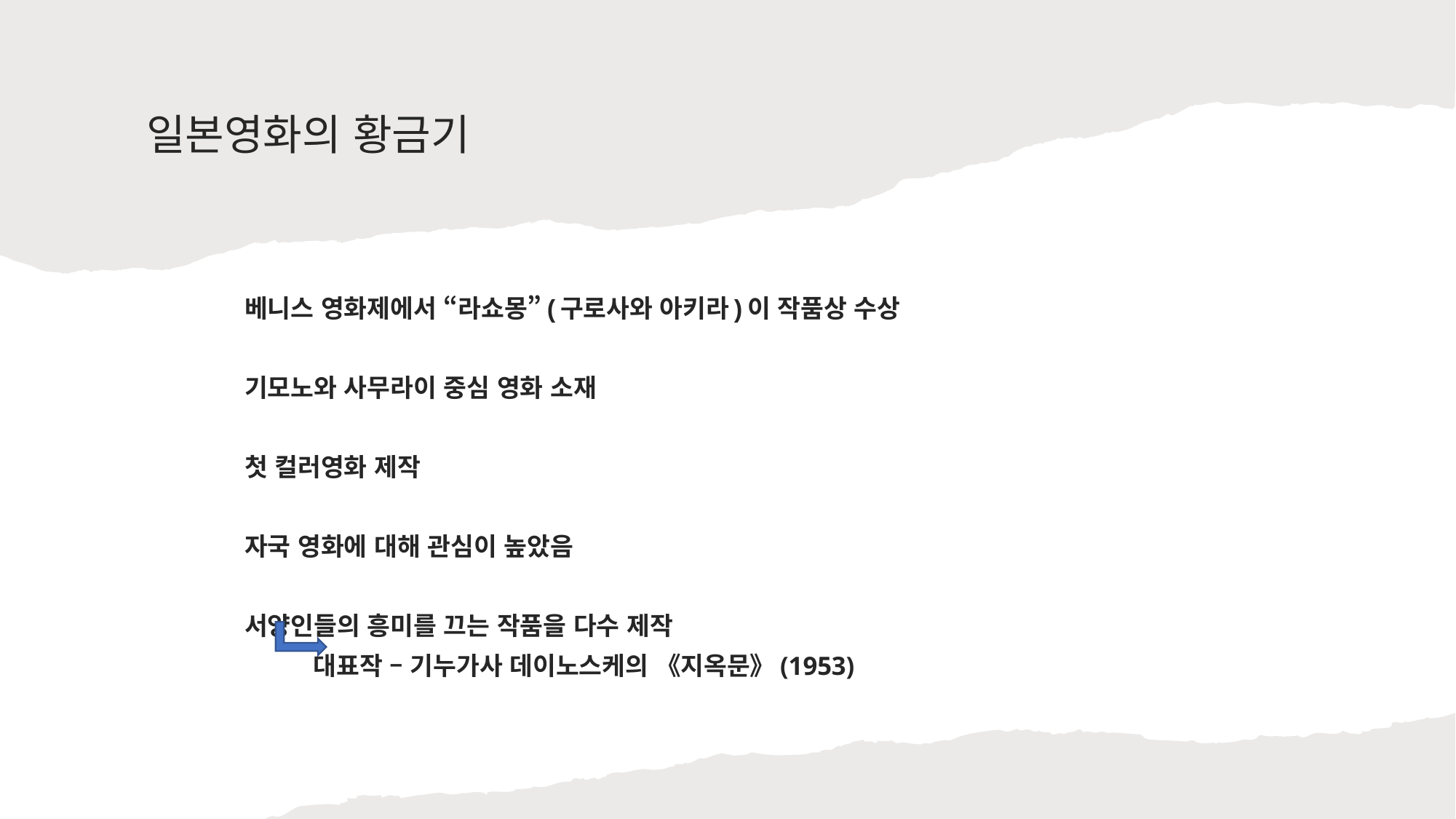

# 일본영화의 황금기
베니스 영화제에서 “라쇼몽”(구로사와 아키라)이 작품상 수상

기모노와 사무라이 중심 영화 소재

첫 컬러영화 제작

자국 영화에 대해 관심이 높았음

서양인들의 흥미를 끄는 작품을 다수 제작
         대표작 – 기누가사 데이노스케의 《지옥문》(1953)